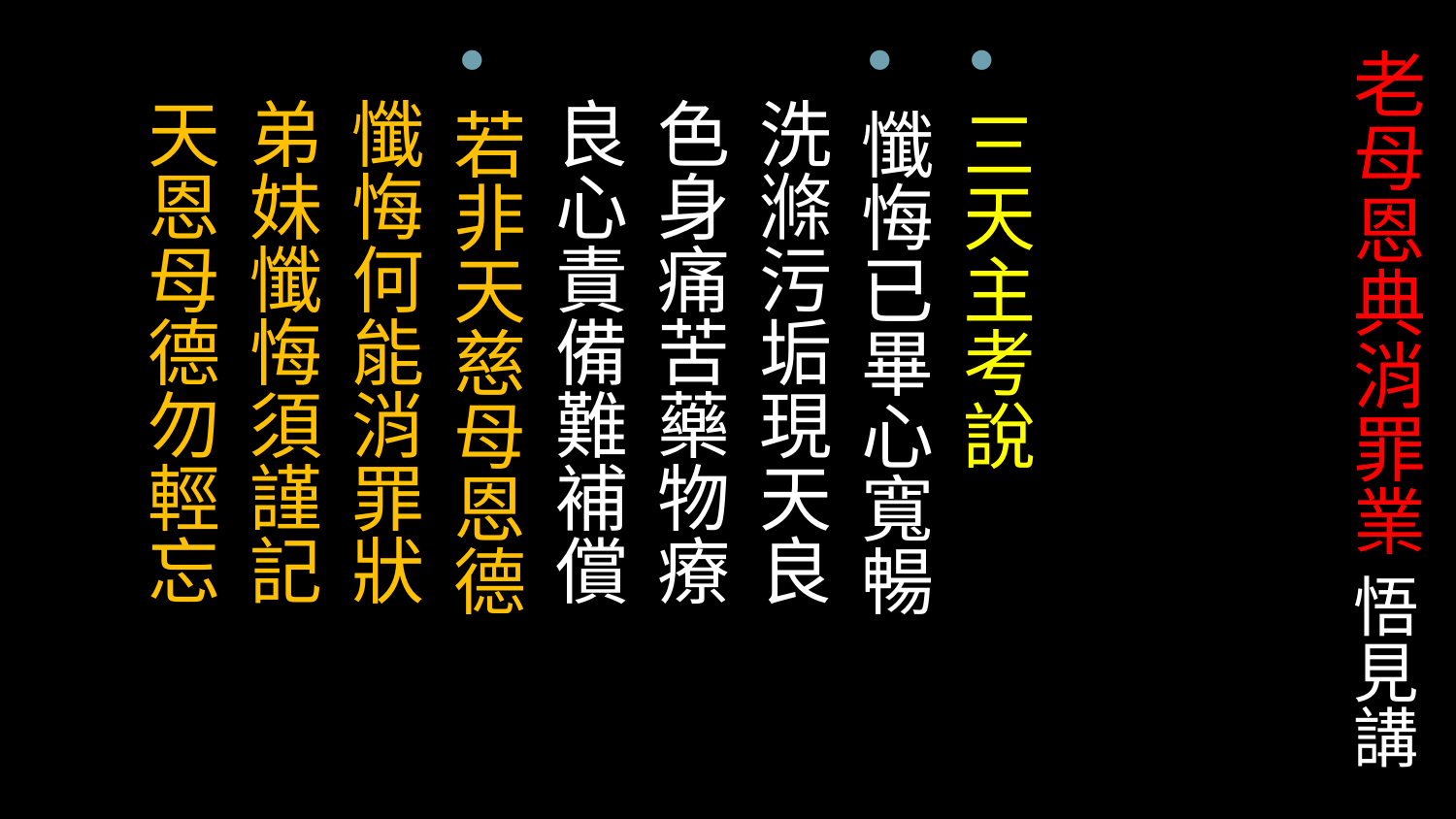

# 老母恩典消罪業 悟見講
三天主考說
懺悔已畢心寬暢
  洗滌污垢現天良
  色身痛苦藥物療
  良心責備難補償
若非天慈母恩德
  懺悔何能消罪狀
  弟妹懺悔須謹記
  天恩母德勿輕忘